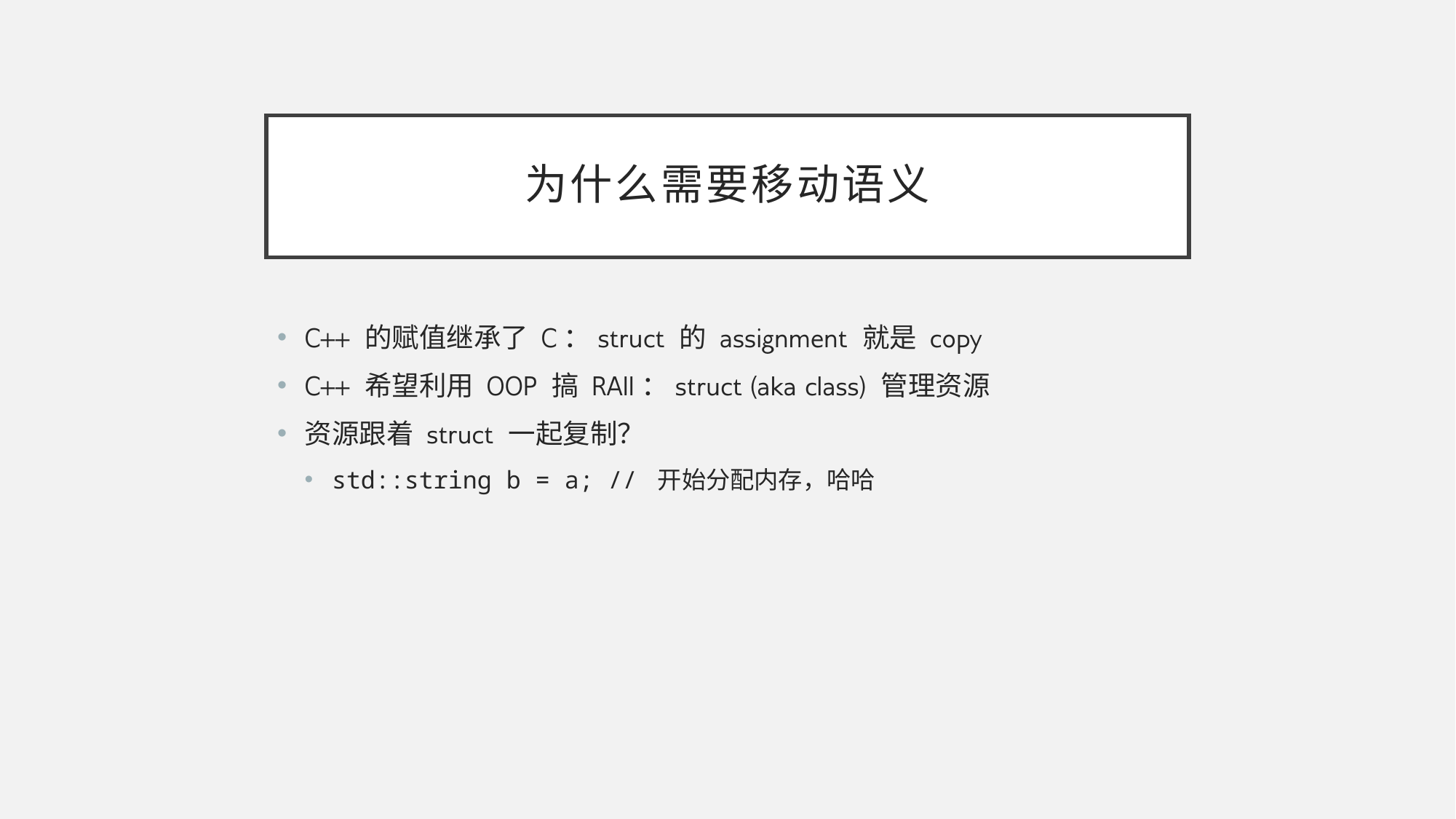

# 为什么需要移动语义
C++ 的赋值继承了 C：struct 的 assignment 就是 copy
C++ 希望利用 OOP 搞 RAII：struct (aka class) 管理资源
资源跟着 struct 一起复制？
std::string b = a; // 开始分配内存，哈哈